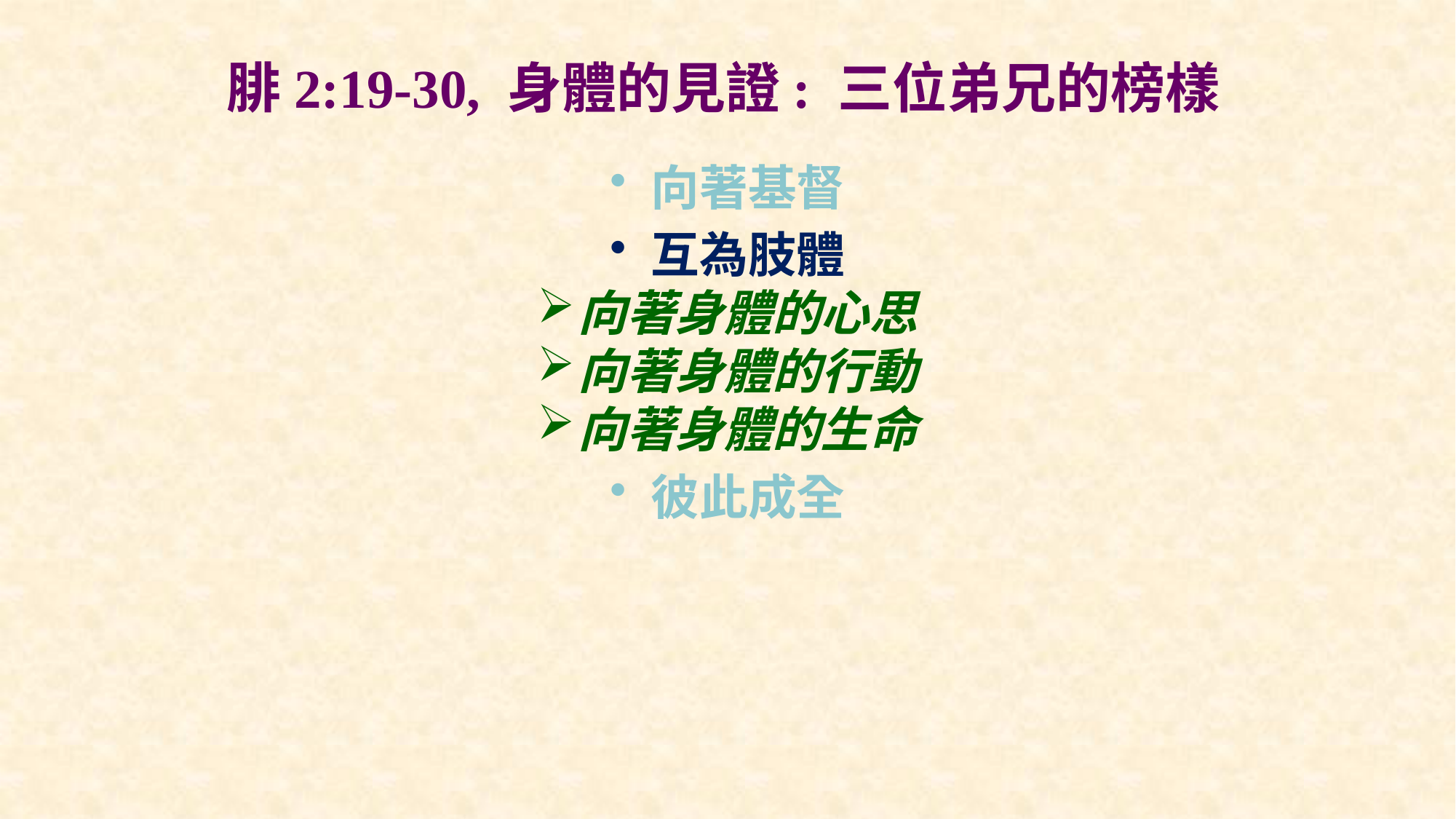

# 腓2:19-30, 身體的見證: 三位弟兄的榜樣
向著基督
互為肢體
向著身體的心思
向著身體的行動
向著身體的生命
彼此成全